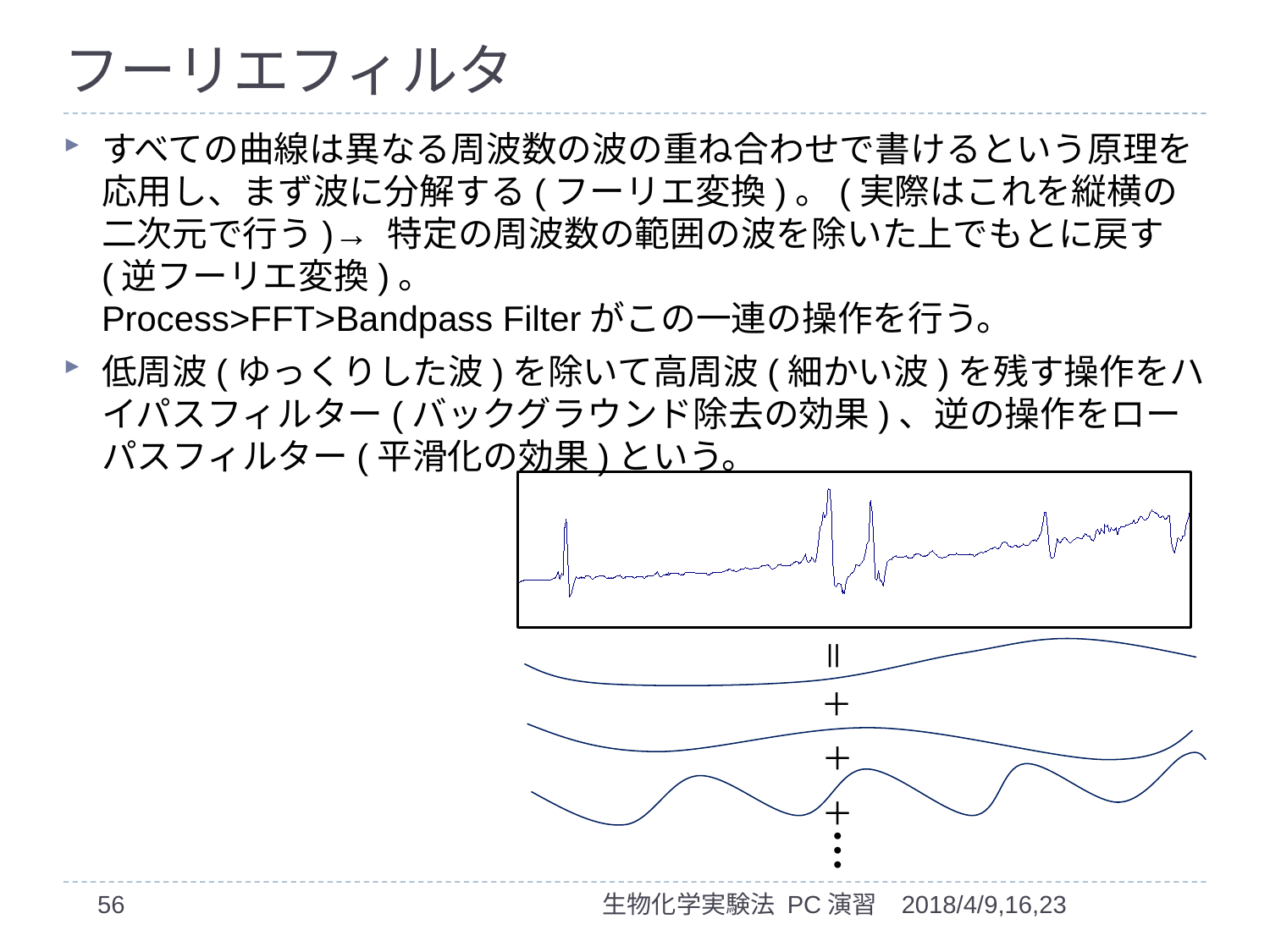

# フーリエフィルタ
すべての曲線は異なる周波数の波の重ね合わせで書けるという原理を応用し、まず波に分解する(フーリエ変換)。(実際はこれを縦横の二次元で行う)→ 特定の周波数の範囲の波を除いた上でもとに戻す(逆フーリエ変換)。
Process>FFT>Bandpass Filterがこの一連の操作を行う。
低周波(ゆっくりした波)を除いて高周波(細かい波)を残す操作をハイパスフィルター(バックグラウンド除去の効果)、逆の操作をローパスフィルター(平滑化の効果)という。

＝

＋

＋

＋
・
・
・
56
生物化学実験法 PC演習
2018/4/9,16,23